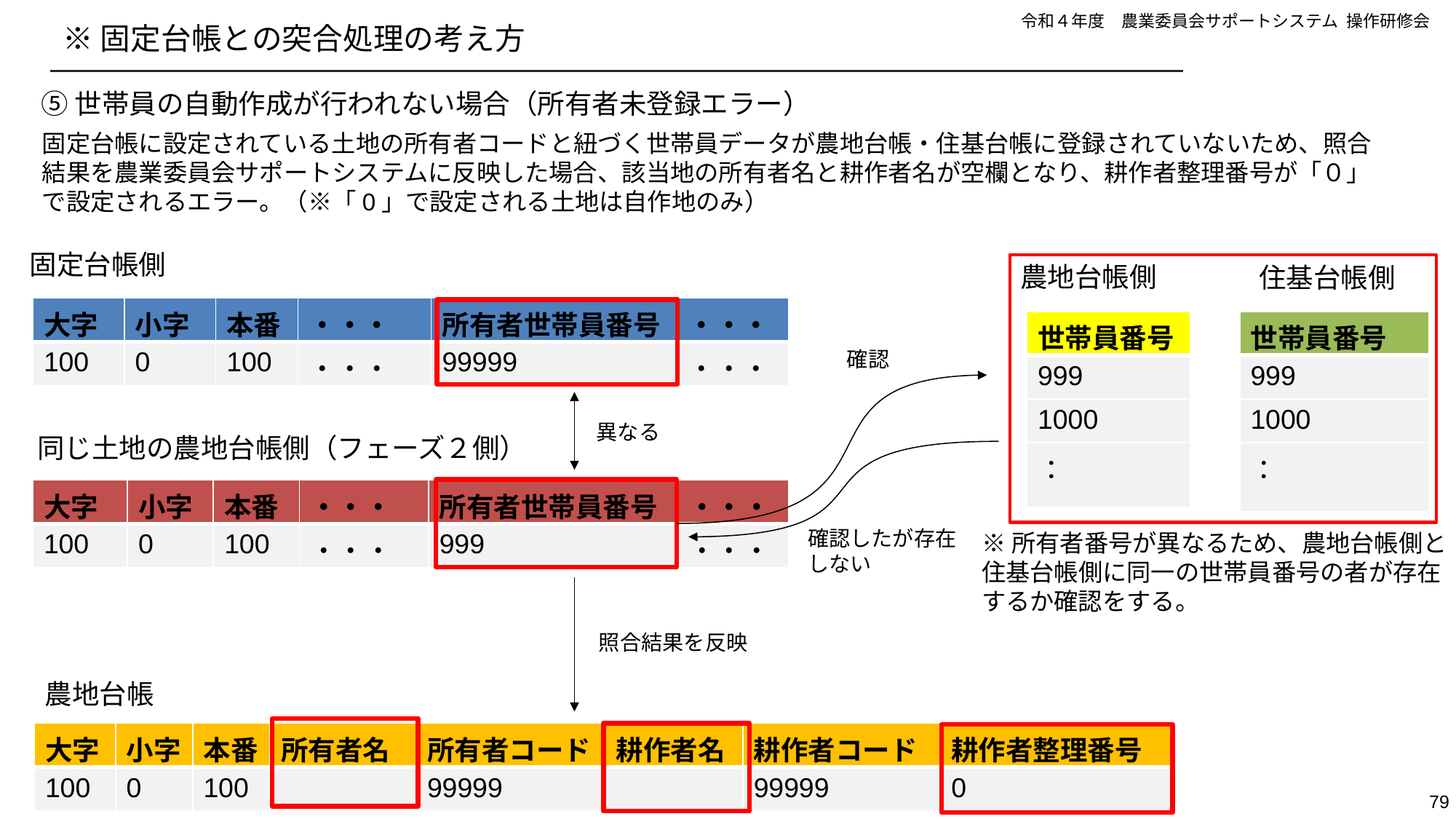

# ※固定台帳との突合処理の考え方
⑤世帯員の自動作成が行われない場合（所有者未登録エラー）
固定台帳に設定されている土地の所有者コードと紐づく世帯員データが農地台帳・住基台帳に登録されていないため、照合結果を農業委員会サポートシステムに反映した場合、該当地の所有者名と耕作者名が空欄となり、耕作者整理番号が「０」で設定されるエラー。（※「0」で設定される土地は自作地のみ）
固定台帳側
農地台帳側

住基台帳側
| 大字 | 小字 | 本番 | ・・・ | 所有者世帯員番号 | ・・・ |
| --- | --- | --- | --- | --- | --- |
| 100 | 0 | 100 | ・・・ | 99999 | ・・・ |

| 世帯員番号 |
| --- |
| 999 |
| 1000 |
| ： |
| 世帯員番号 |
| --- |
| 999 |
| 1000 |
| ： |
確認
異なる
同じ土地の農地台帳側（フェーズ２側）

| 大字 | 小字 | 本番 | ・・・ | 所有者世帯員番号 | ・・・ |
| --- | --- | --- | --- | --- | --- |
| 100 | 0 | 100 | ・・・ | 999 | ・・・ |
確認したが存在しない
※所有者番号が異なるため、農地台帳側と住基台帳側に同一の世帯員番号の者が存在するか確認をする。
照合結果を反映
農地台帳

| 大字 | 小字 | 本番 | 所有者名 | 所有者コード | 耕作者名 | 耕作者コード | 耕作者整理番号 |
| --- | --- | --- | --- | --- | --- | --- | --- |
| 100 | 0 | 100 |  | 99999 |  | 99999 | 0 |